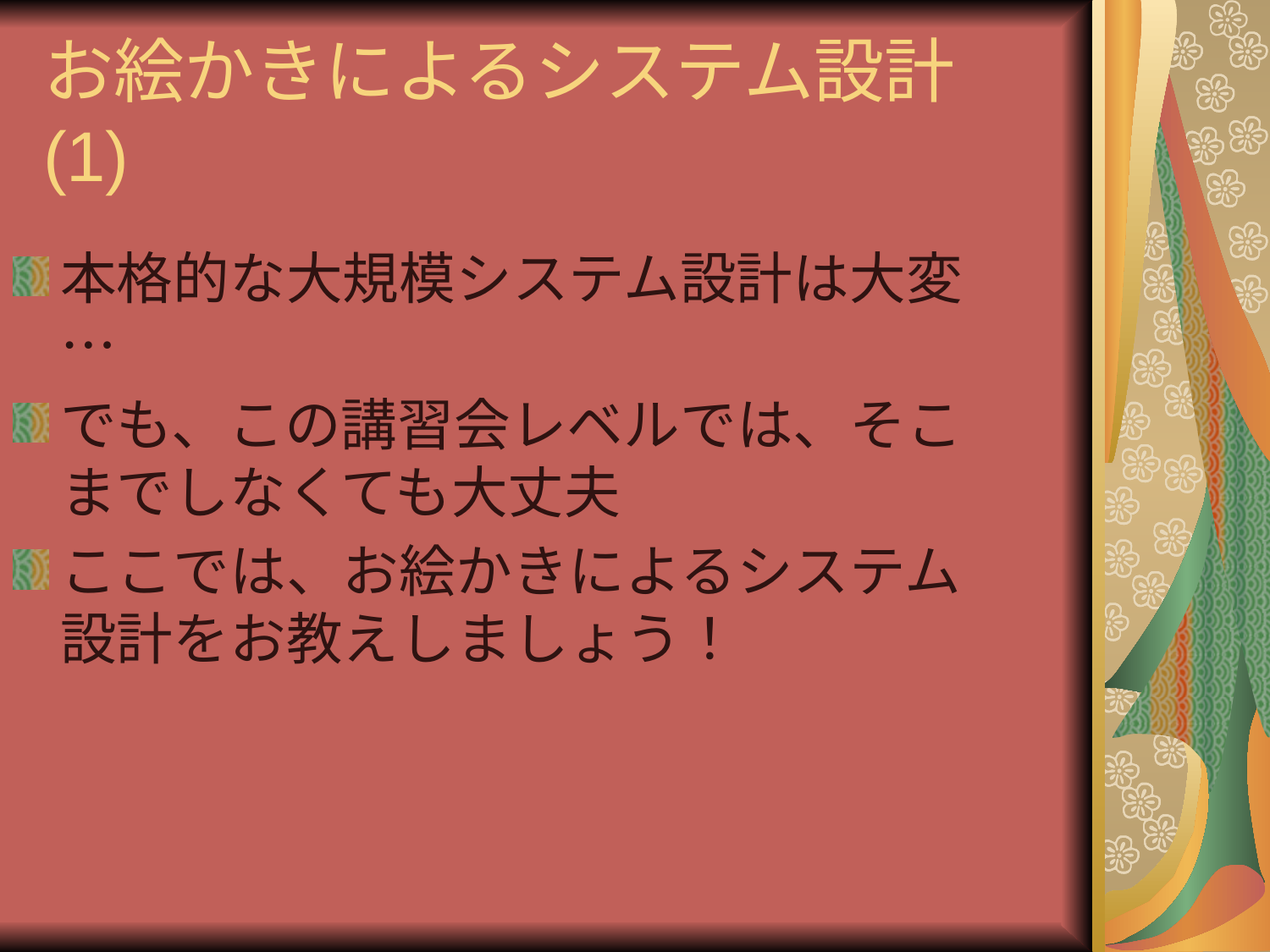

# お絵かきによるシステム設計(1)
本格的な大規模システム設計は大変…
でも、この講習会レベルでは、そこまでしなくても大丈夫
ここでは、お絵かきによるシステム設計をお教えしましょう！